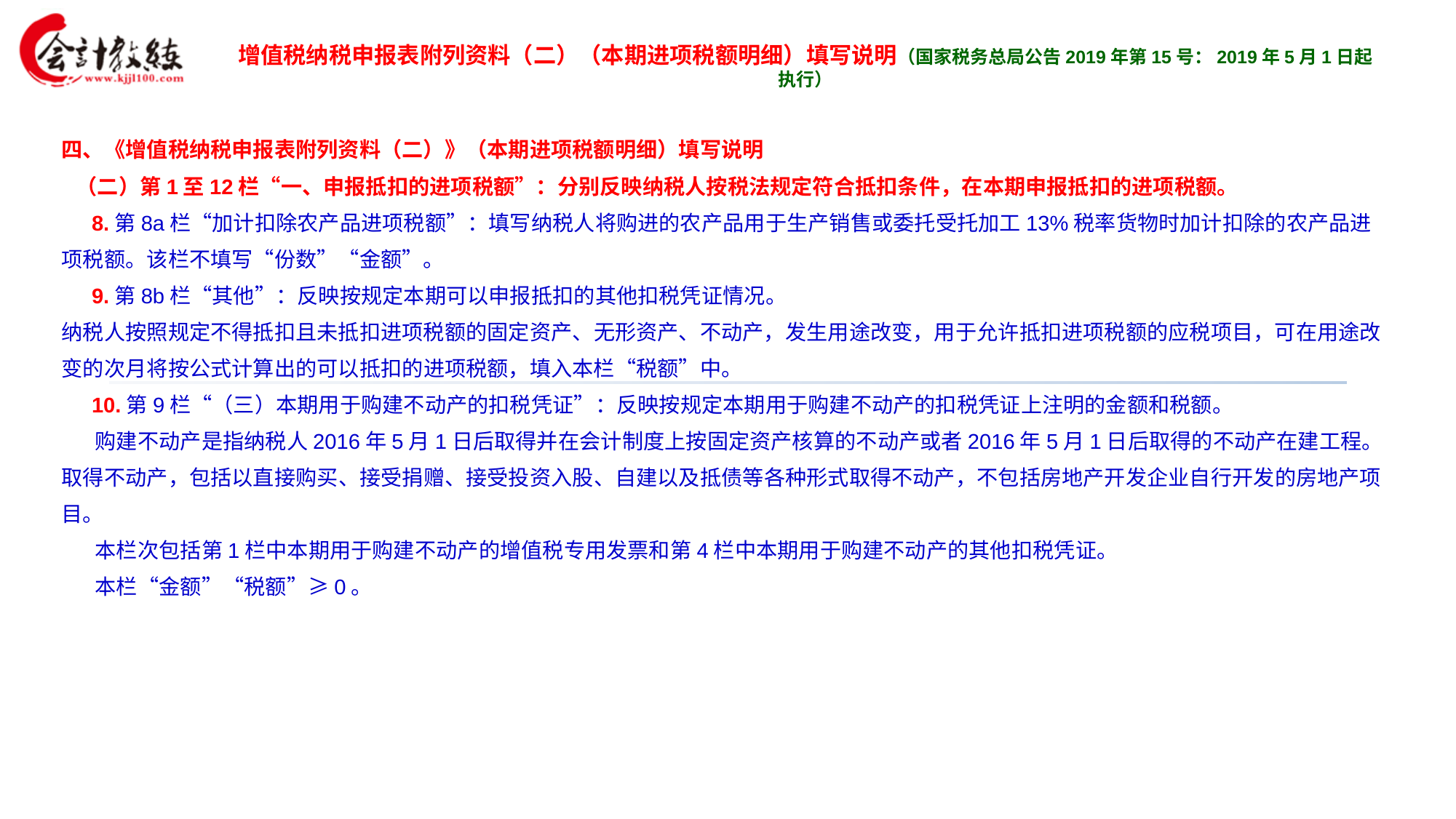

增值税纳税申报表附列资料（二）（本期进项税额明细）填写说明（国家税务总局公告2019年第15号：2019年5月1日起执行）
四、《增值税纳税申报表附列资料（二）》（本期进项税额明细）填写说明
  （二）第1至12栏“一、申报抵扣的进项税额”：分别反映纳税人按税法规定符合抵扣条件，在本期申报抵扣的进项税额。
     8.第8a栏“加计扣除农产品进项税额”：填写纳税人将购进的农产品用于生产销售或委托受托加工13%税率货物时加计扣除的农产品进项税额。该栏不填写“份数”“金额”。
     9.第8b栏“其他”：反映按规定本期可以申报抵扣的其他扣税凭证情况。
纳税人按照规定不得抵扣且未抵扣进项税额的固定资产、无形资产、不动产，发生用途改变，用于允许抵扣进项税额的应税项目，可在用途改变的次月将按公式计算出的可以抵扣的进项税额，填入本栏“税额”中。
     10.第9栏“（三）本期用于购建不动产的扣税凭证”：反映按规定本期用于购建不动产的扣税凭证上注明的金额和税额。
      购建不动产是指纳税人2016年5月1日后取得并在会计制度上按固定资产核算的不动产或者2016年5月1日后取得的不动产在建工程。取得不动产，包括以直接购买、接受捐赠、接受投资入股、自建以及抵债等各种形式取得不动产，不包括房地产开发企业自行开发的房地产项目。
      本栏次包括第1栏中本期用于购建不动产的增值税专用发票和第4栏中本期用于购建不动产的其他扣税凭证。
      本栏“金额”“税额”≥0。